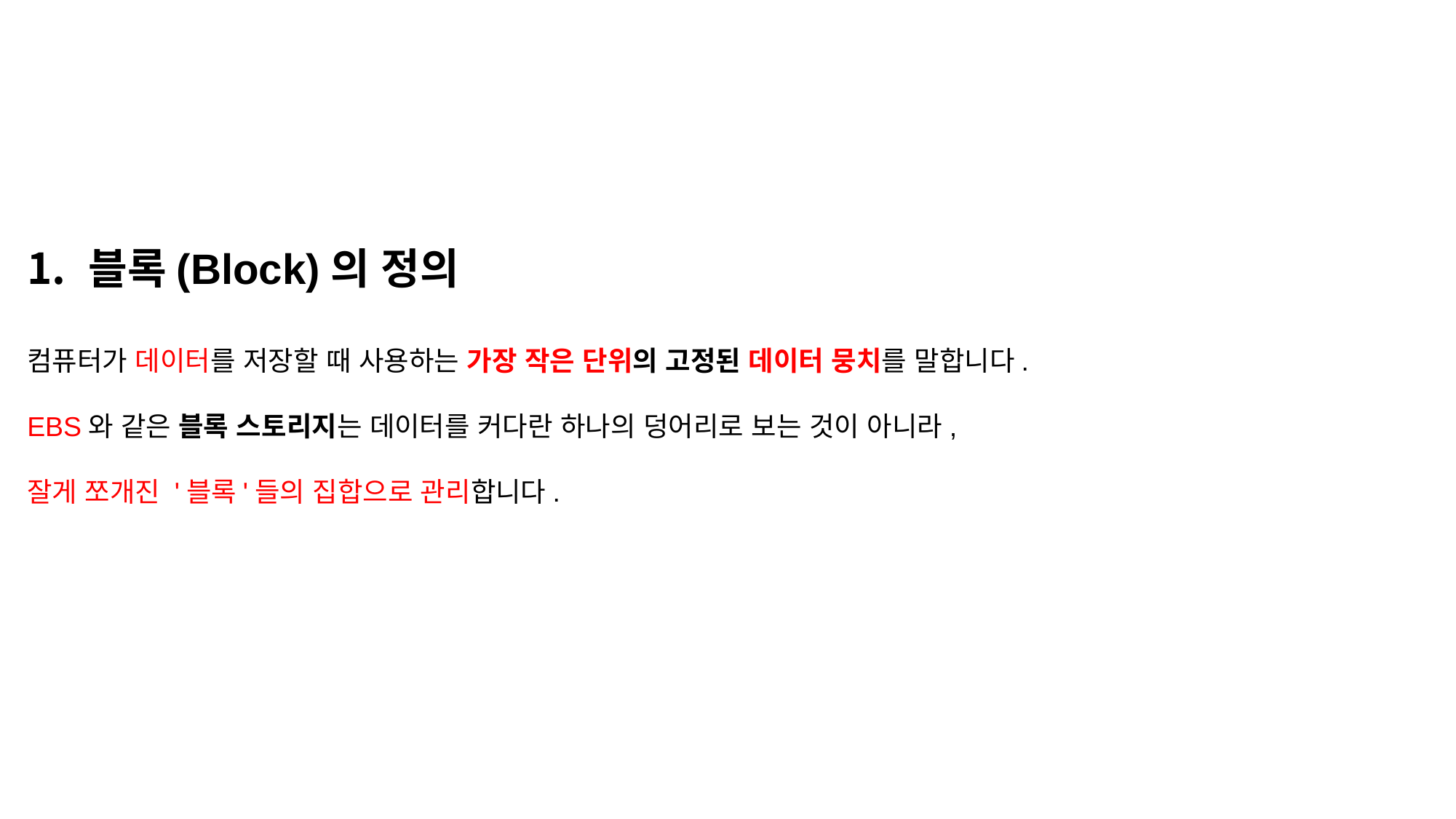

블록(Block)의 정의

컴퓨터가 데이터를 저장할 때 사용하는 가장 작은 단위의 고정된 데이터 뭉치를 말합니다.

EBS와 같은 블록 스토리지는 데이터를 커다란 하나의 덩어리로 보는 것이 아니라,

잘게 쪼개진 '블록'들의 집합으로 관리합니다.